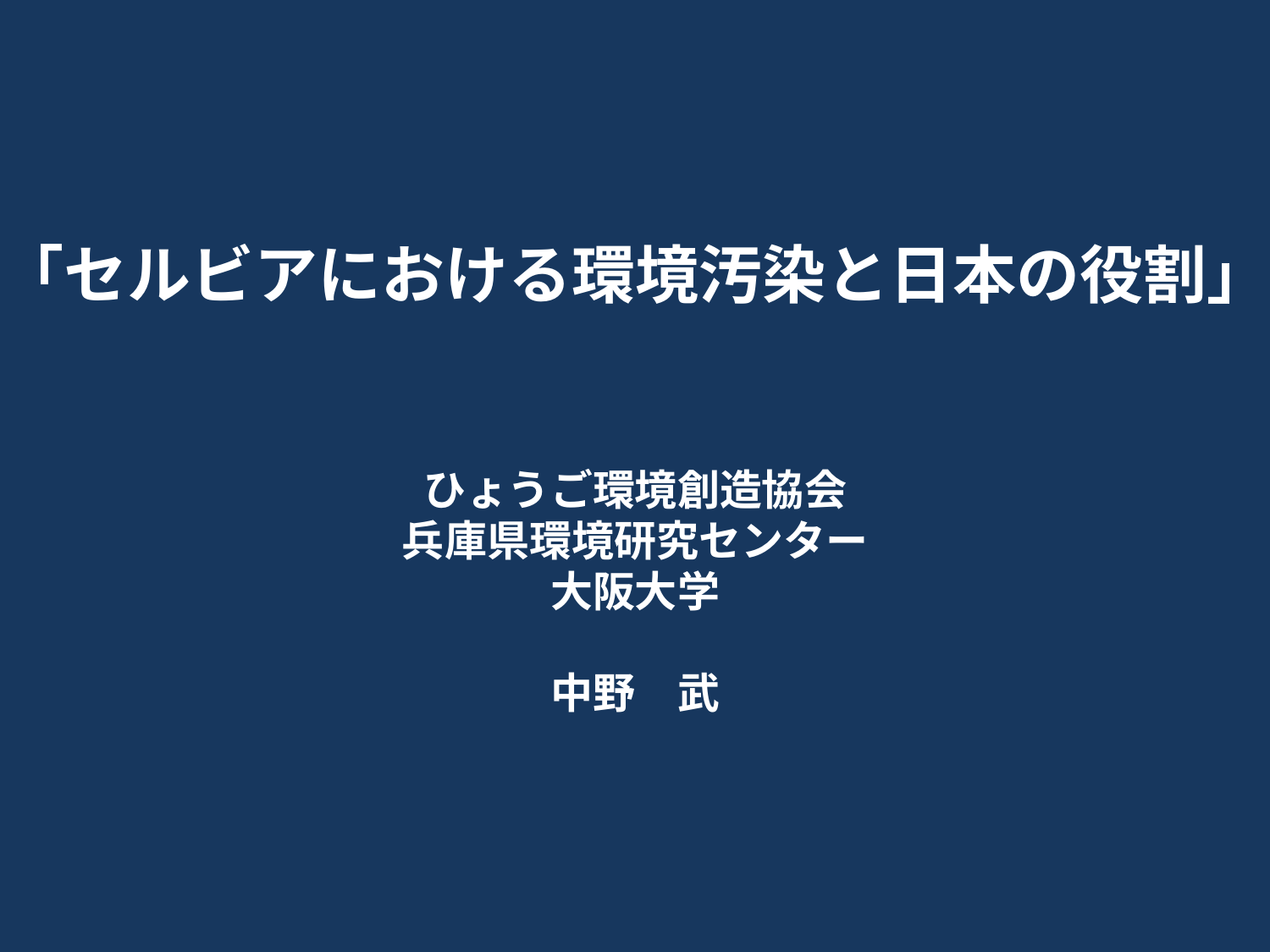

「セルビアにおける環境汚染と日本の役割」

ひょうご環境創造協会
兵庫県環境研究センター
大阪大学

中野　武